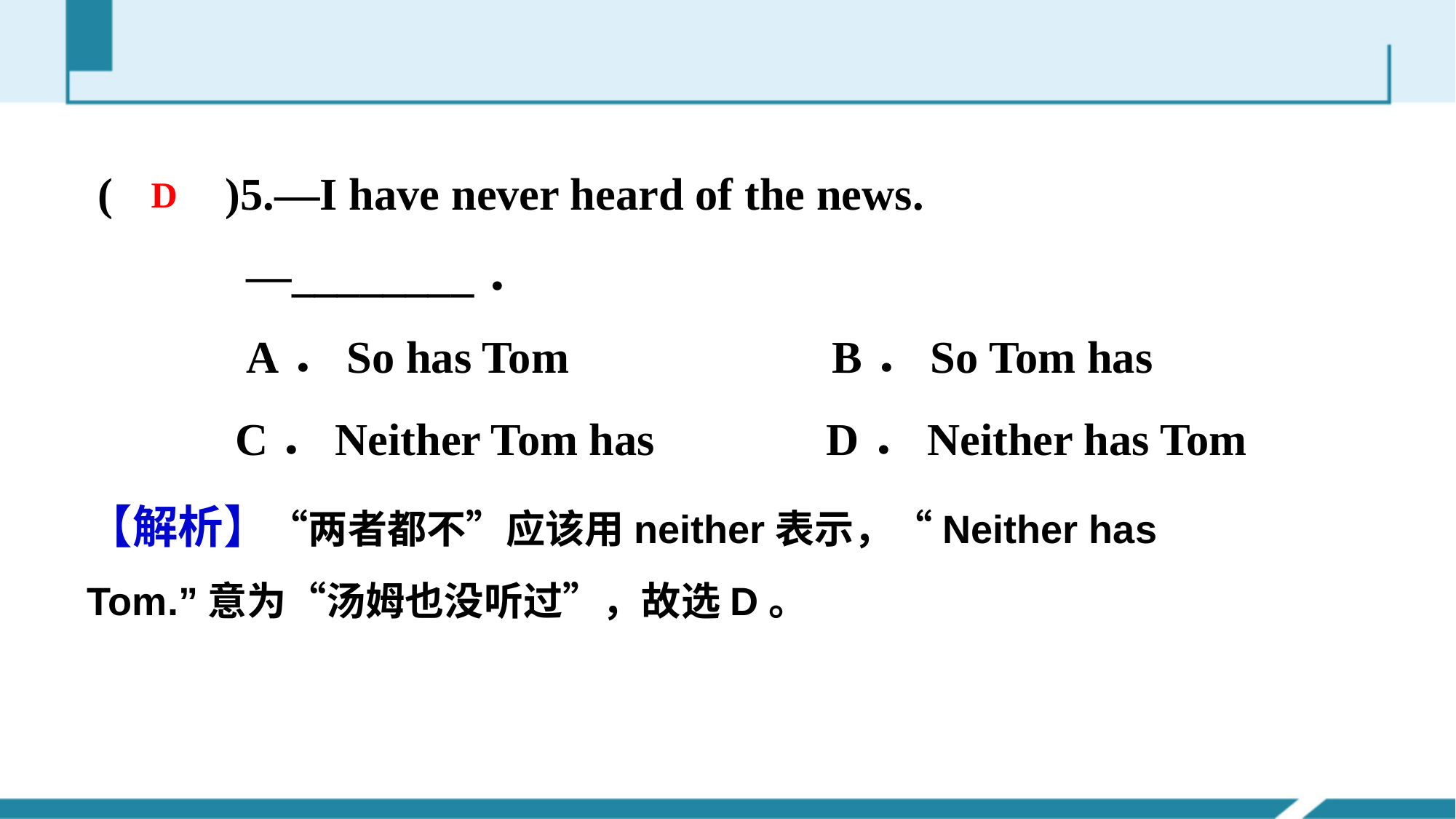

(　　)5.—I have never heard of the news.
             —________．
             A．So has Tom                       B．So Tom has
            C．Neither Tom has               D．Neither has Tom
D
【解析】“两者都不”应该用neither表示，“Neither has Tom.”意为“汤姆也没听过”，故选D。